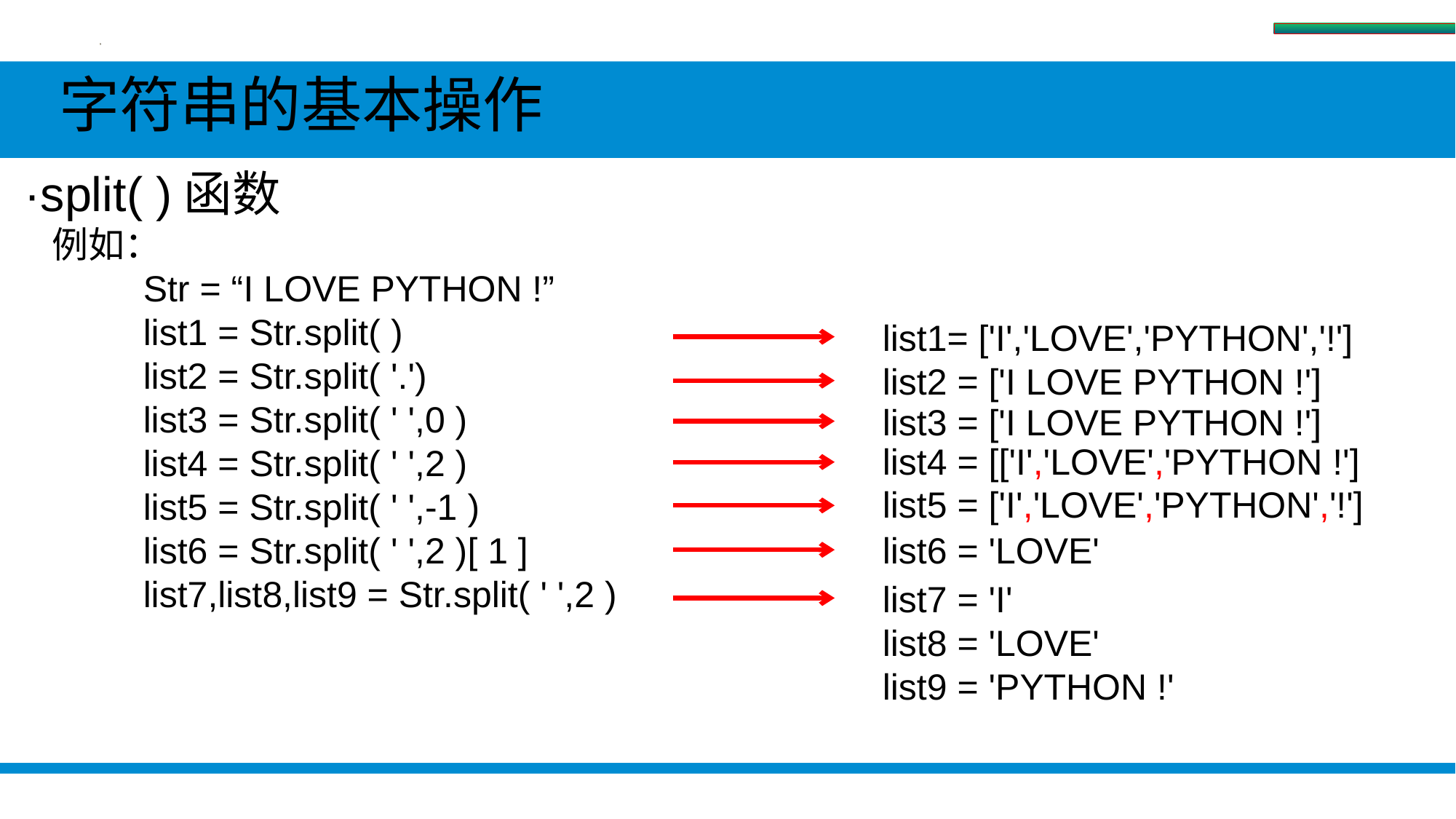

字符串

  字符串的基本操作
 ·split( )函数
    例如：
             Str = “I LOVE PYTHON !”
             list1 = Str.split( )
             list2 = Str.split( '.')
             list3 = Str.split( ' ',0 )
             list4 = Str.split( ' ',2 )
             list5 = Str.split( ' ',-1 )
             list6 = Str.split( ' ',2 )[ 1 ]
             list7,list8,list9 = Str.split( ' ',2 )
list1= ['I','LOVE','PYTHON','!']
list2 = ['I LOVE PYTHON !']
list3 = ['I LOVE PYTHON !']
list4 = [['I','LOVE','PYTHON !']
list5 = ['I','LOVE','PYTHON','!']
list6 = 'LOVE'
list7 = 'I'
list8 = 'LOVE'
list9 = 'PYTHON !'
#